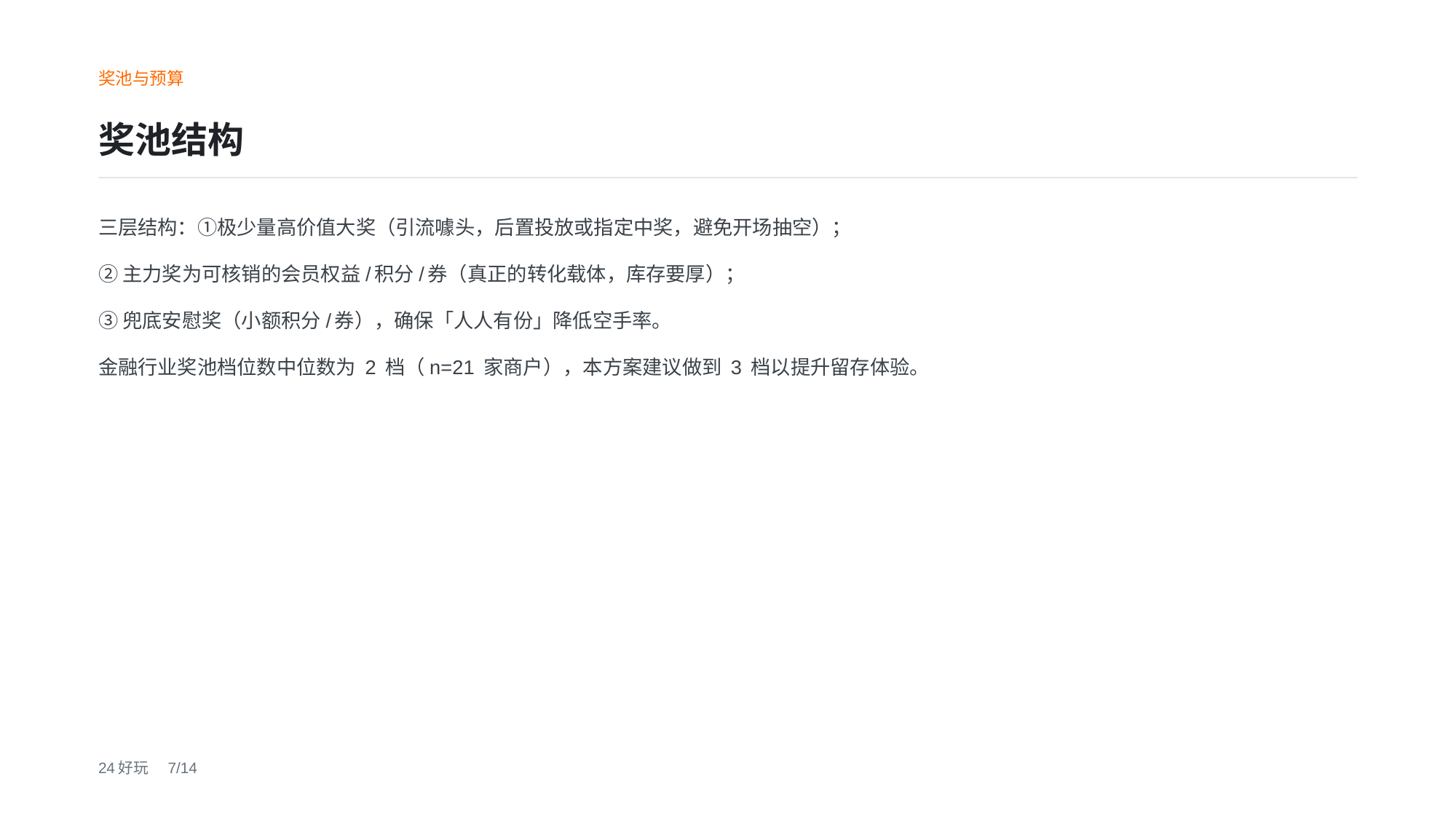

奖池与预算
奖池结构

三层结构：①极少量高价值大奖（引流噱头，后置投放或指定中奖，避免开场抽空）；
②主力奖为可核销的会员权益/积分/券（真正的转化载体，库存要厚）；
③兜底安慰奖（小额积分/券），确保「人人有份」降低空手率。
金融行业奖池档位数中位数为 2 档（n=21 家商户），本方案建议做到 3 档以提升留存体验。
24好玩　7/14